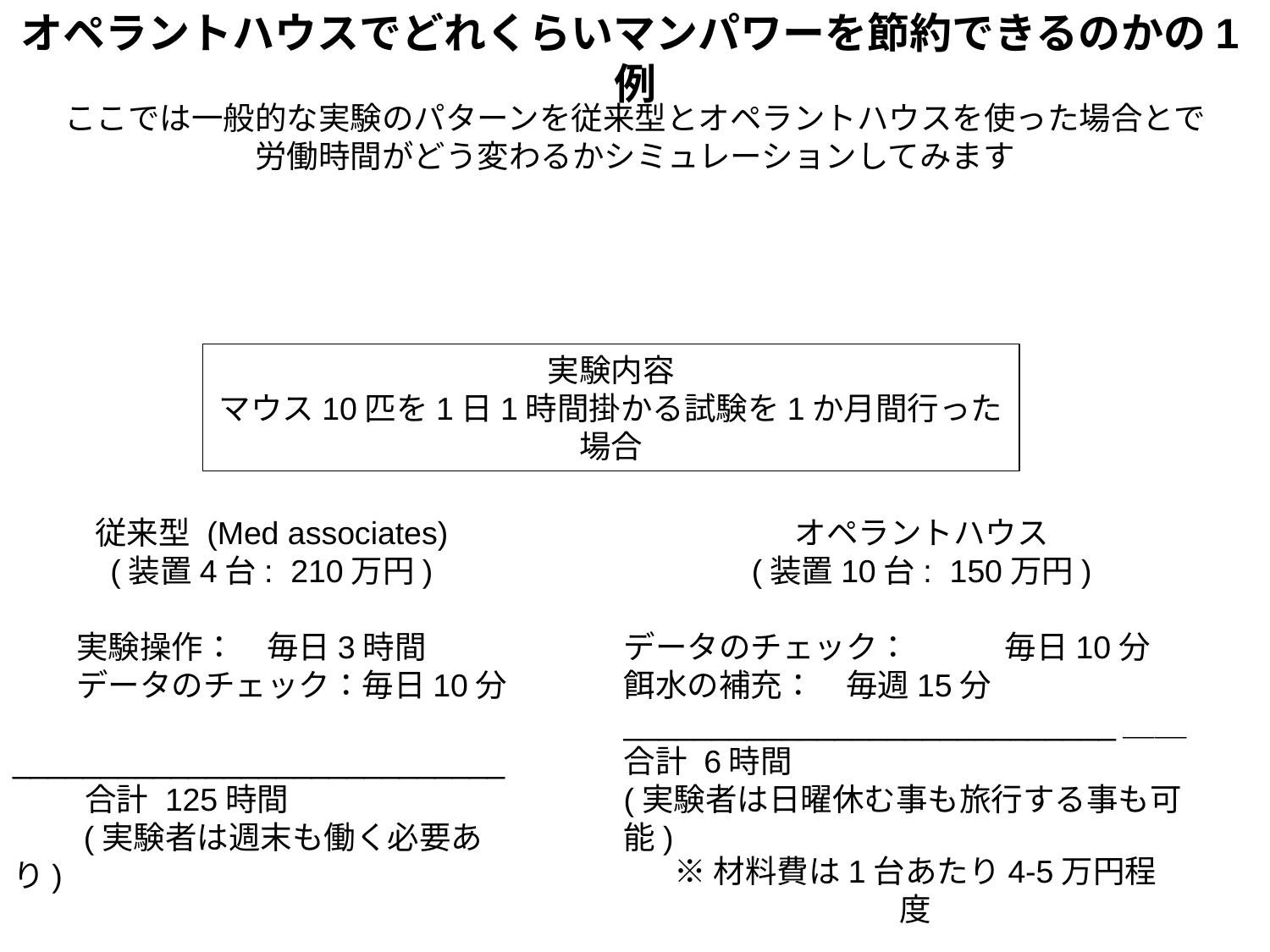

オペラントハウスでどれくらいマンパワーを節約できるのかの1例
ここでは一般的な実験のパターンを従来型とオペラントハウスを使った場合とで
労働時間がどう変わるかシミュレーションしてみます
実験内容
マウス10匹を1日1時間掛かる試験を1か月間行った場合
従来型 (Med associates)
(装置4台:  210万円)

　　実験操作：	毎日3時間
　　データのチェック：毎日10分
           ____________________________
　　 合計 125時間
　　(実験者は週末も働く必要あり)
オペラントハウス
(装置10台:  150万円)

データのチェック：	毎日10分
餌水の補充：　毎週15分
____________________________＿＿
合計 6時間
(実験者は日曜休む事も旅行する事も可能)
※材料費は1台あたり4-5万円程度